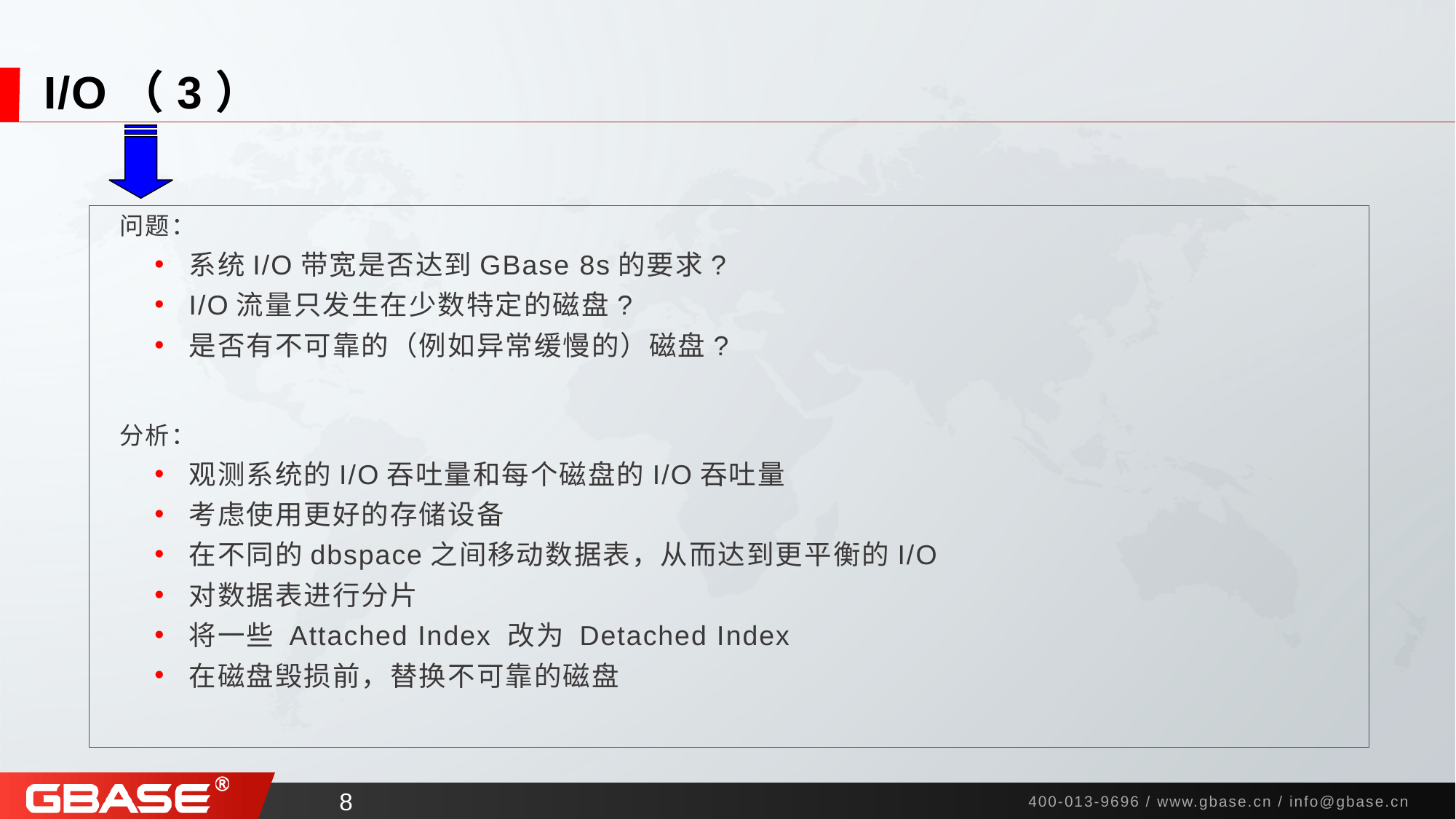

# I/O（3）

  问题：
系统I/O带宽是否达到GBase 8s的要求?
I/O流量只发生在少数特定的磁盘?
是否有不可靠的（例如异常缓慢的）磁盘?

  分析：
观测系统的I/O吞吐量和每个磁盘的I/O吞吐量
考虑使用更好的存储设备
在不同的dbspace之间移动数据表，从而达到更平衡的I/O
对数据表进行分片
将一些 Attached Index 改为 Detached Index
在磁盘毁损前，替换不可靠的磁盘